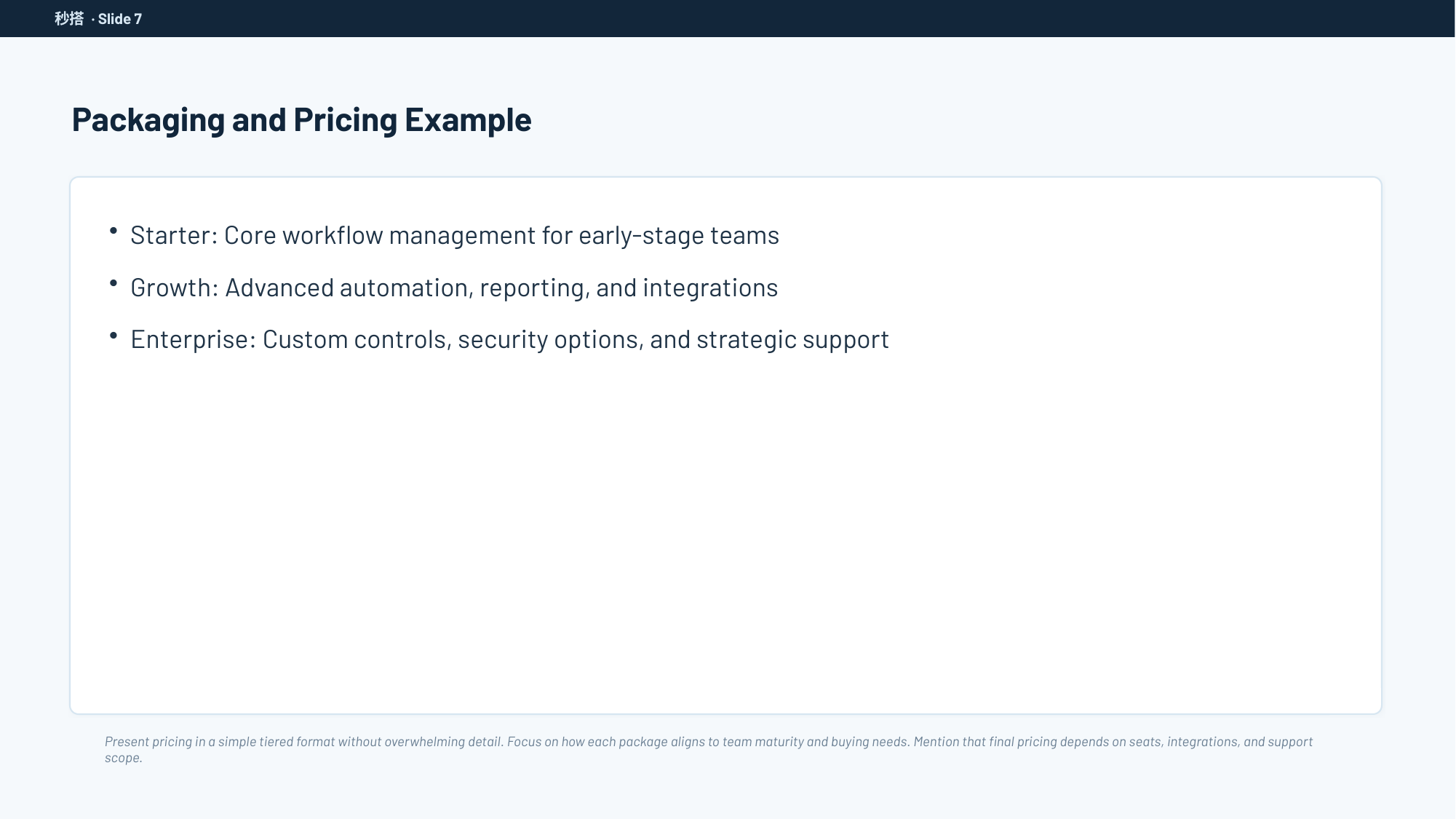

秒搭 · Slide 7
Packaging and Pricing Example

Starter: Core workflow management for early-stage teams
Growth: Advanced automation, reporting, and integrations
Enterprise: Custom controls, security options, and strategic support
Present pricing in a simple tiered format without overwhelming detail. Focus on how each package aligns to team maturity and buying needs. Mention that final pricing depends on seats, integrations, and support scope.